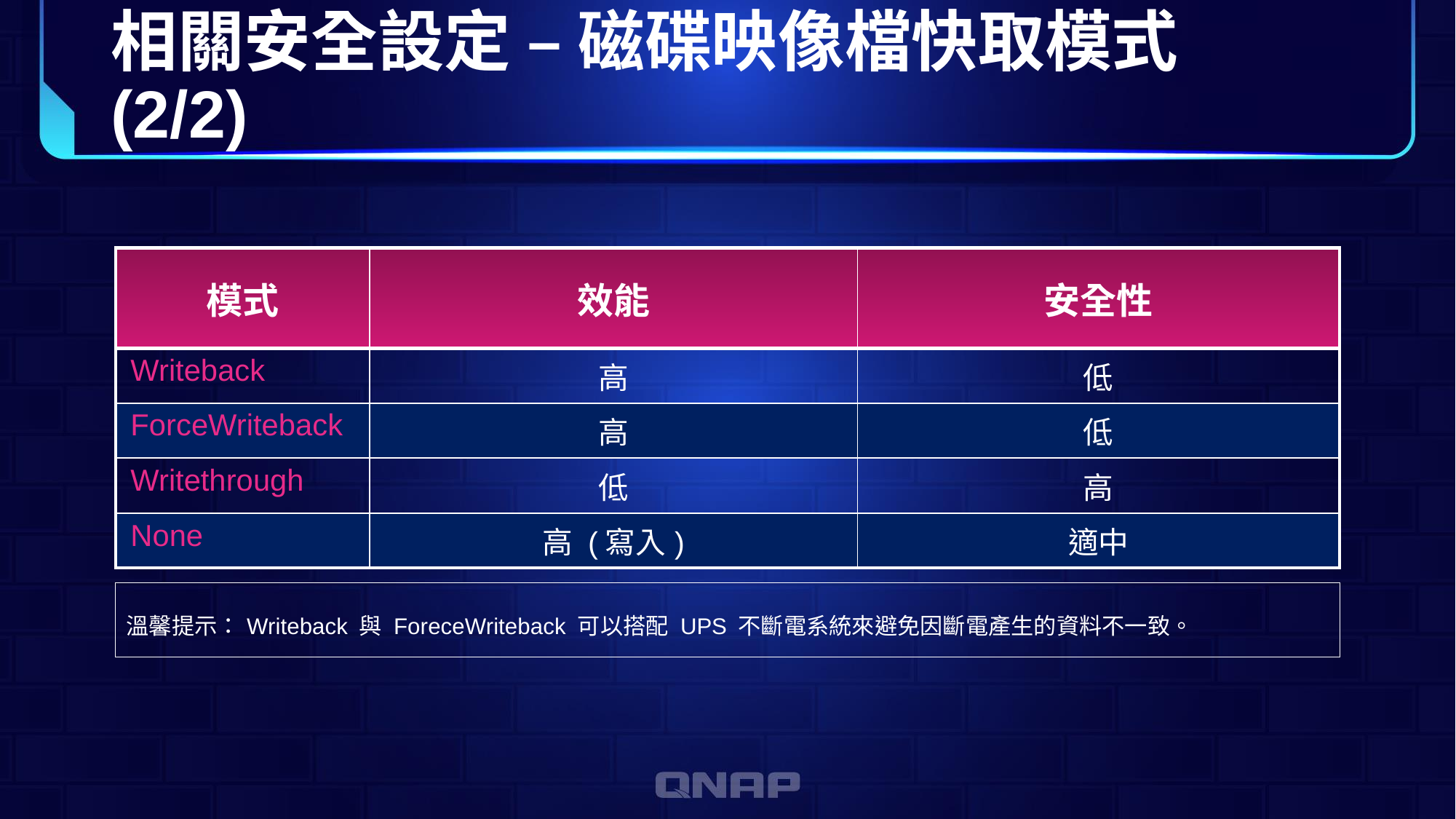

# 相關安全設定 – 磁碟映像檔快取模式 (2/2)
| 模式 | 效能 | 安全性 |
| --- | --- | --- |
| Writeback | 高 | 低 |
| ForceWriteback | 高 | 低 |
| Writethrough | 低 | 高 |
| None | 高 (寫入) | 適中 |
溫馨提示：Writeback 與 ForeceWriteback 可以搭配 UPS 不斷電系統來避免因斷電產生的資料不一致。